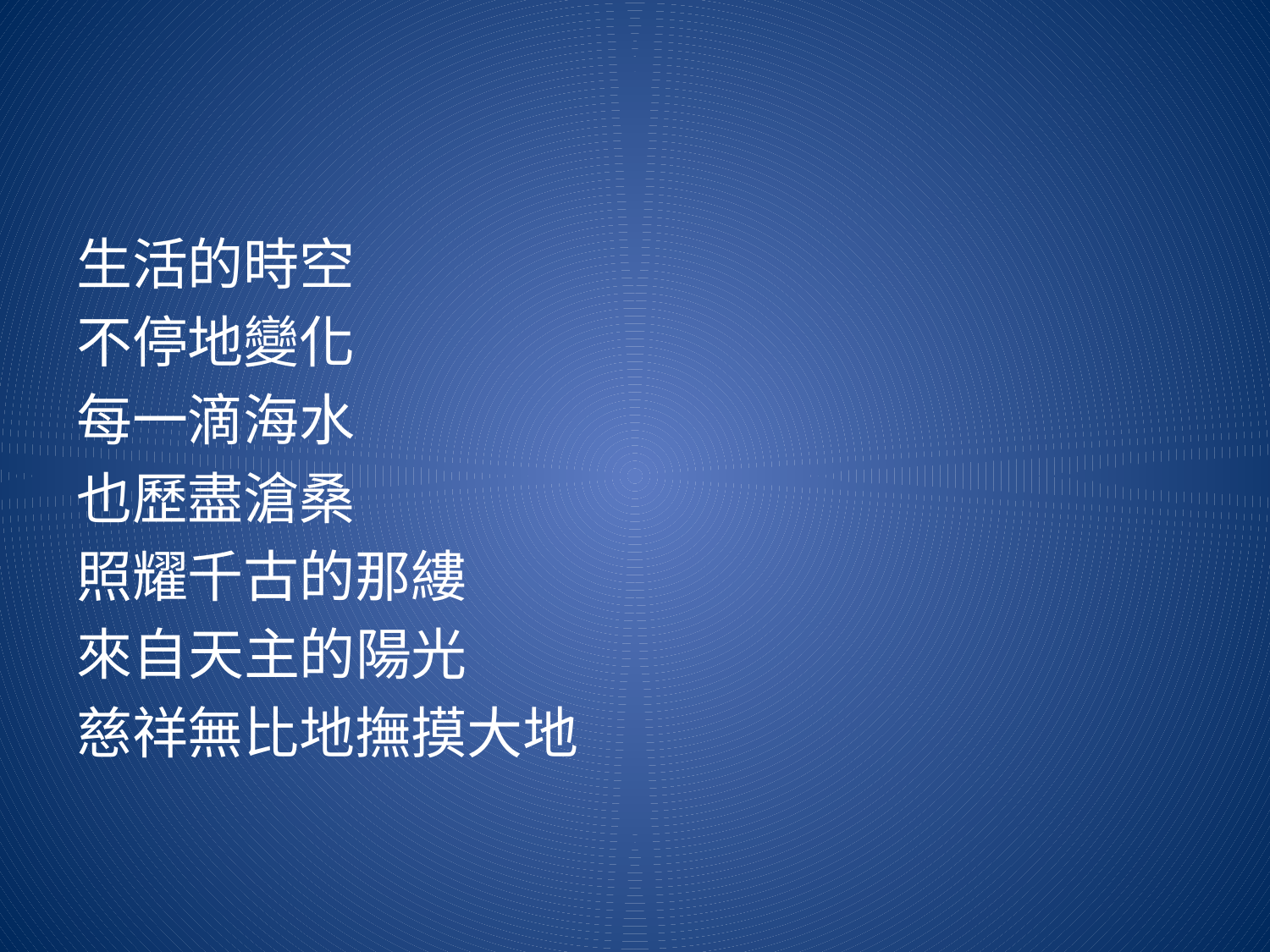

#
生活的時空
不停地變化
每一滴海水
也歷盡滄桑
照耀千古的那縷
來自天主的陽光
慈祥無比地撫摸大地